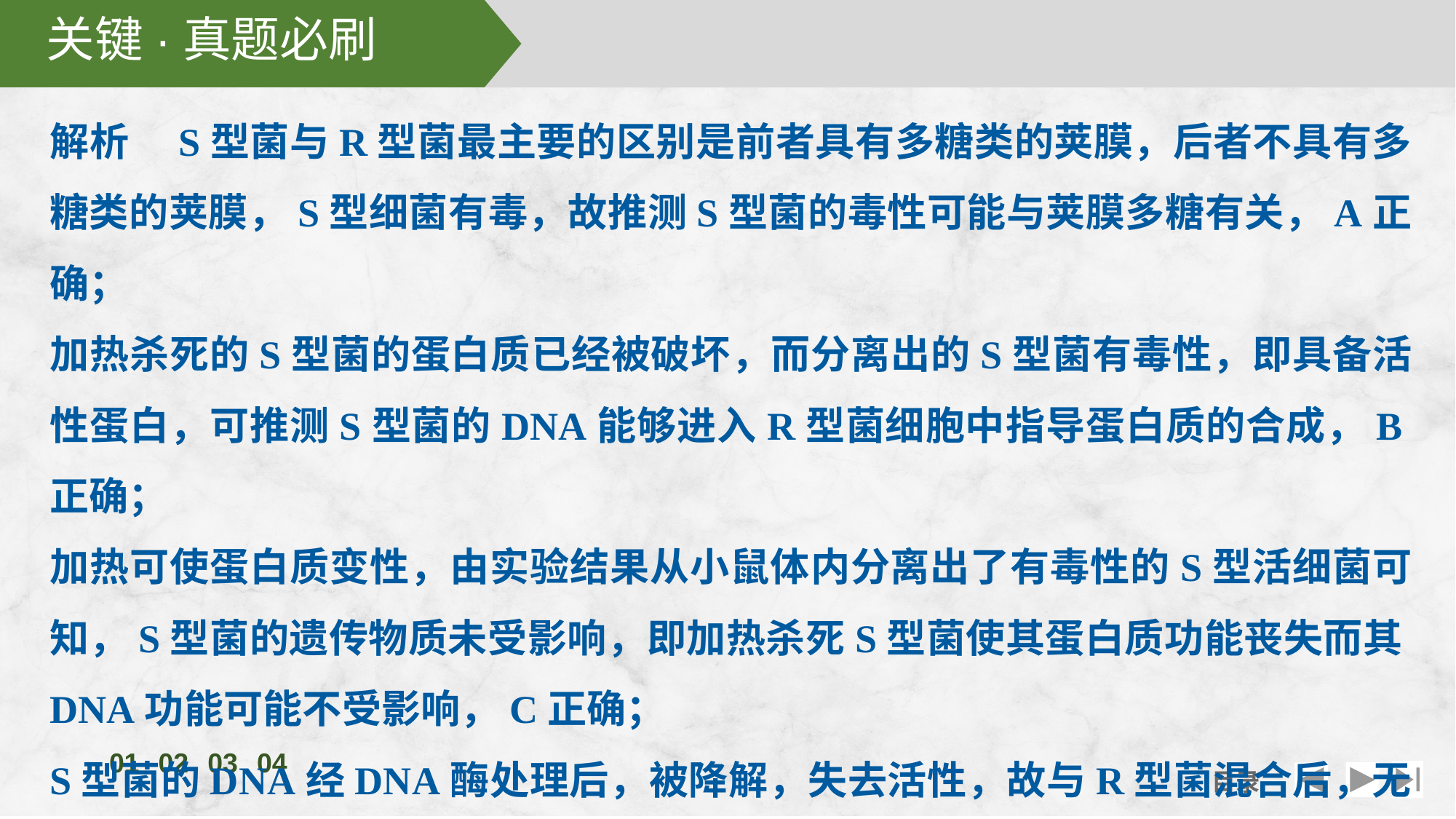

解析　S型菌与R型菌最主要的区别是前者具有多糖类的荚膜，后者不具有多糖类的荚膜，S型细菌有毒，故推测S型菌的毒性可能与荚膜多糖有关，A正确；
加热杀死的S型菌的蛋白质已经被破坏，而分离出的S型菌有毒性，即具备活性蛋白，可推测S型菌的DNA能够进入R型菌细胞中指导蛋白质的合成，B正确；
加热可使蛋白质变性，由实验结果从小鼠体内分离出了有毒性的S型活细菌可知，S型菌的遗传物质未受影响，即加热杀死S型菌使其蛋白质功能丧失而其DNA功能可能不受影响，C正确；
S型菌的DNA经DNA酶处理后，被降解，失去活性，故与R型菌混合后，无法得到S型菌，D错误。